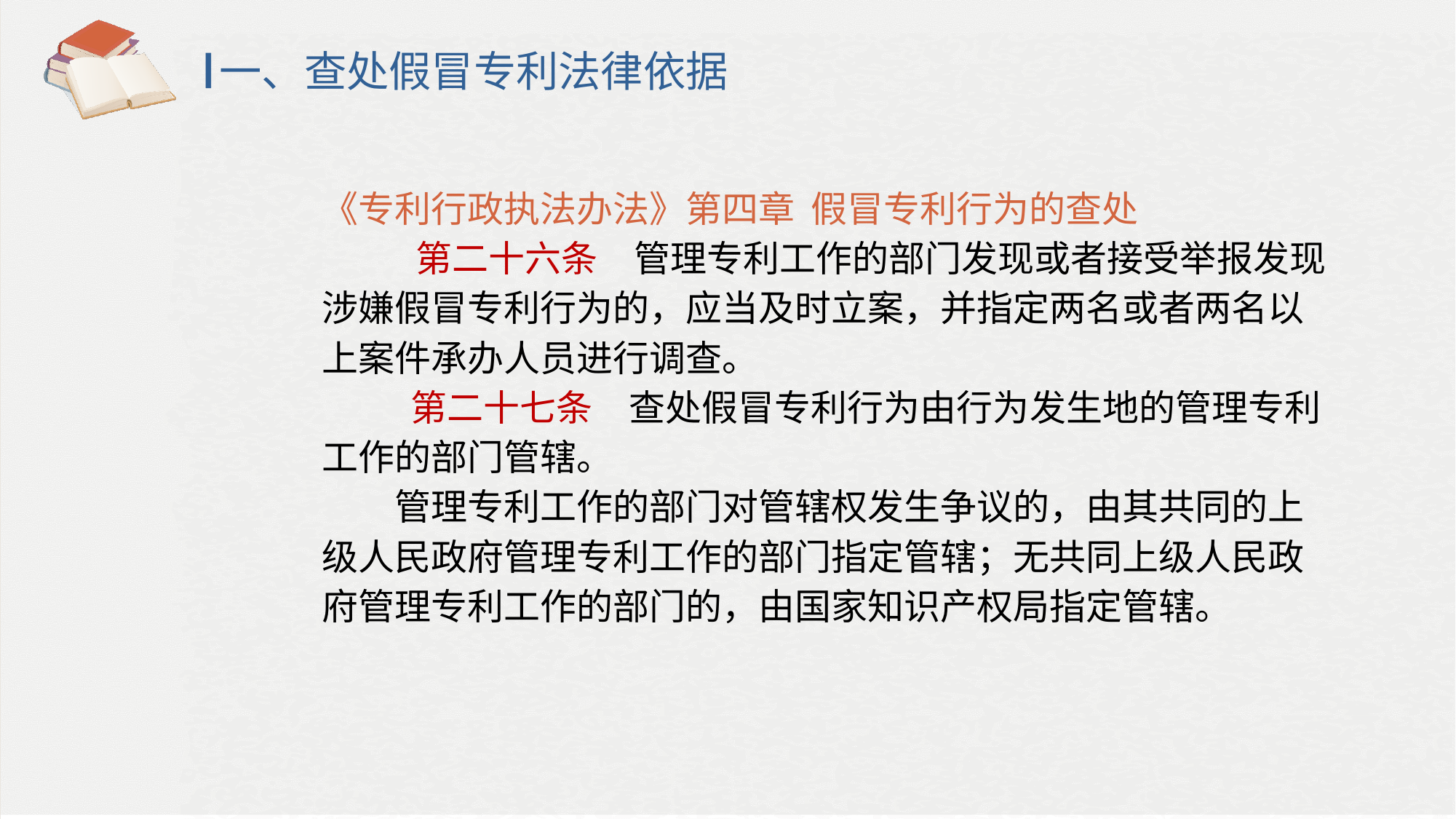

一、查处假冒专利法律依据
《专利行政执法办法》第四章  假冒专利行为的查处
      　第二十六条　管理专利工作的部门发现或者接受举报发现涉嫌假冒专利行为的，应当及时立案，并指定两名或者两名以上案件承办人员进行调查。
　　  第二十七条　查处假冒专利行为由行为发生地的管理专利工作的部门管辖。
　　管理专利工作的部门对管辖权发生争议的，由其共同的上级人民政府管理专利工作的部门指定管辖；无共同上级人民政府管理专利工作的部门的，由国家知识产权局指定管辖。